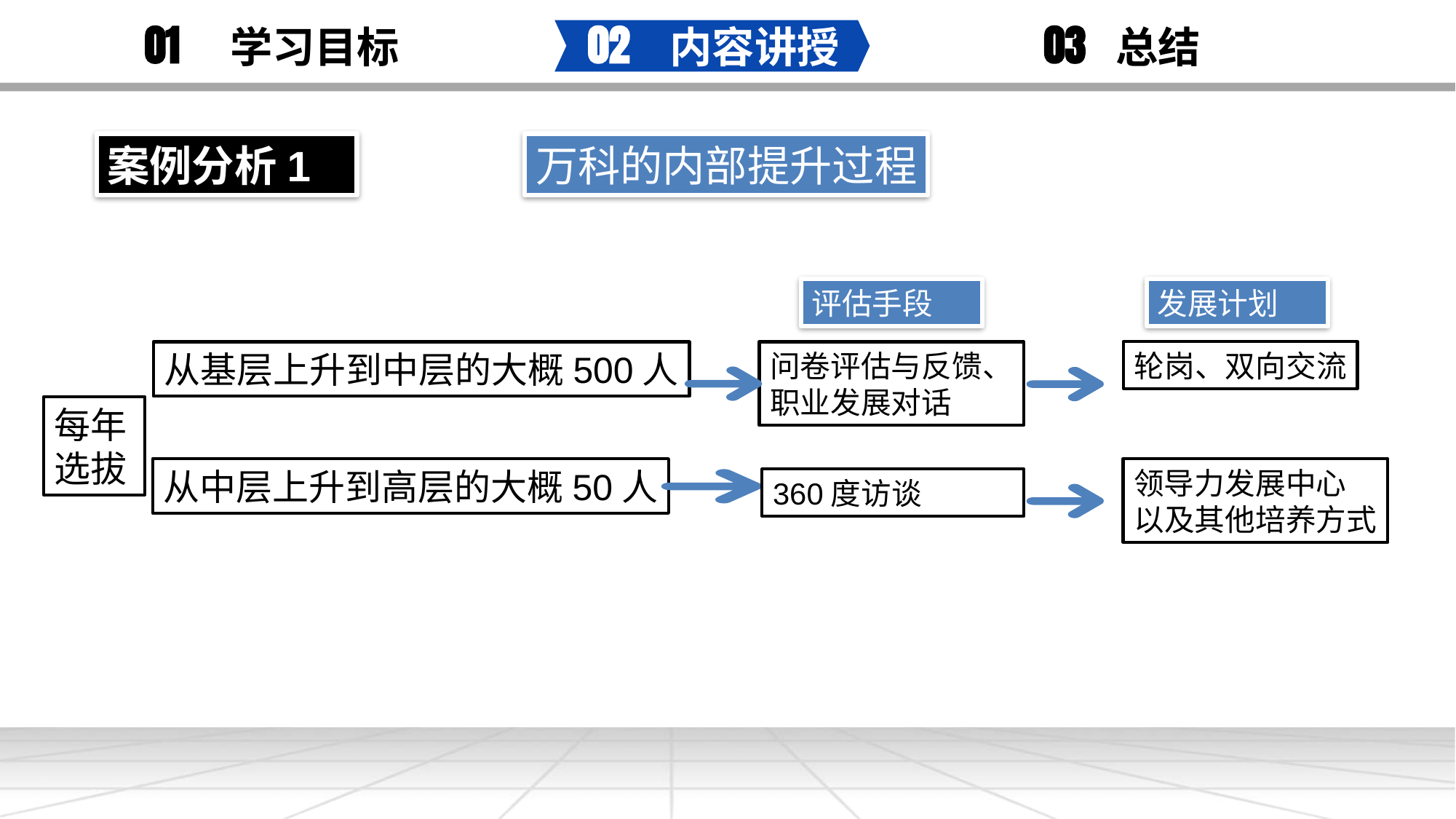

02   内容讲授
03  总结
01    学习目标

案例分析1
万科的内部提升过程
评估手段
发展计划
轮岗、双向交流
从基层上升到中层的大概500人
问卷评估与反馈、
职业发展对话

每年
选拔
从中层上升到高层的大概50人
领导力发展中心
以及其他培养方式

360度访谈